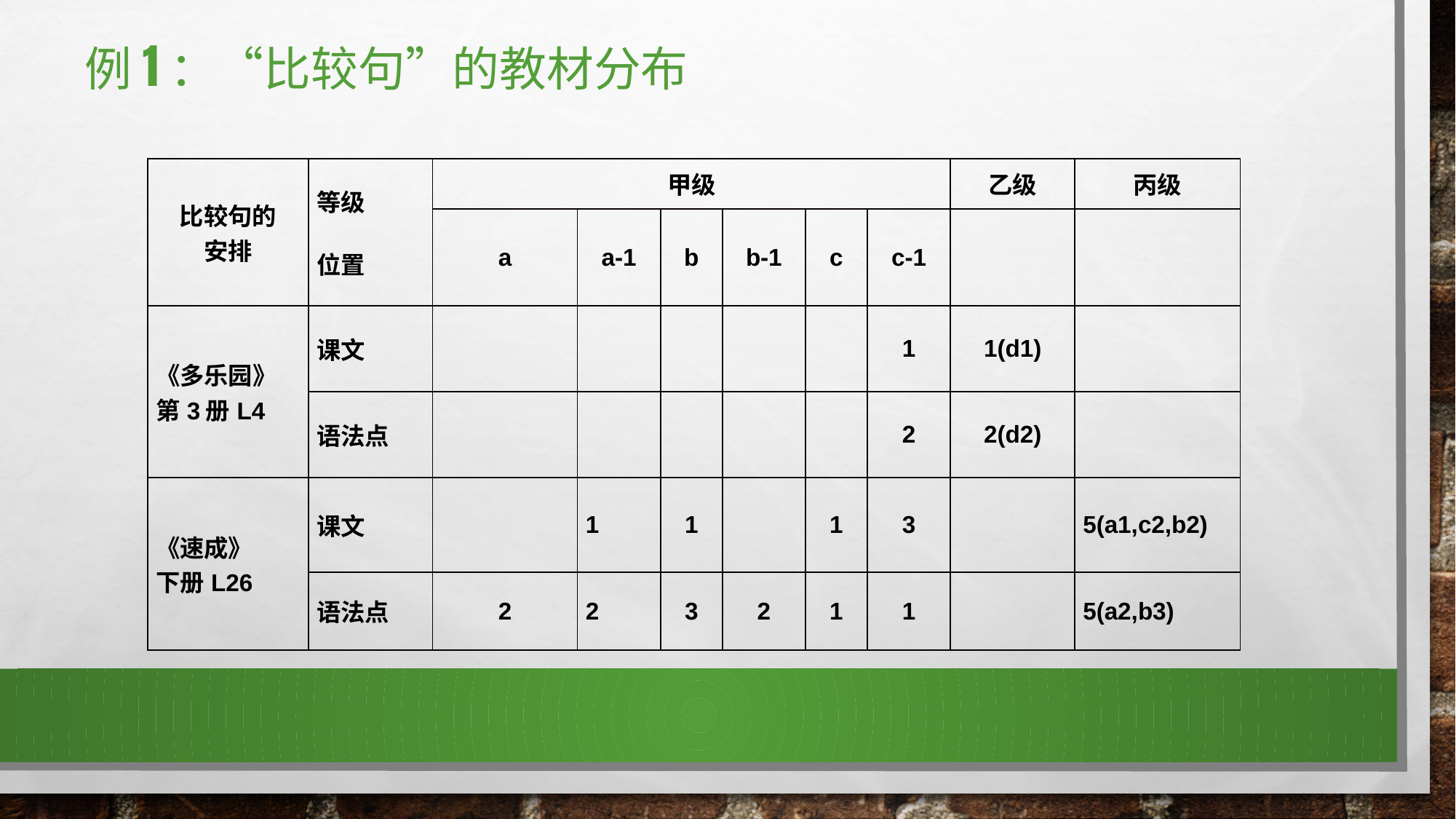

# 例1：“比较句”的教材分布
| 比较句的 安排 | 等级 位置 | 甲级 |  |  |  |  |  | 乙级 | 丙级 |
| --- | --- | --- | --- | --- | --- | --- | --- | --- | --- |
|  |  | a | a-1 | b | b-1 | c | c-1 |  |  |
| 《多乐园》第3册L4 | 课文 |  |  |  |  |  | 1 | 1(d1) |  |
|  | 语法点 |  |  |  |  |  | 2 | 2(d2) |  |
| 《速成》 下册L26 | 课文 |  | 1 | 1 |  | 1 | 3 |  | 5(a1,c2,b2) |
|  | 语法点 | 2 | 2 | 3 | 2 | 1 | 1 |  | 5(a2,b3) |